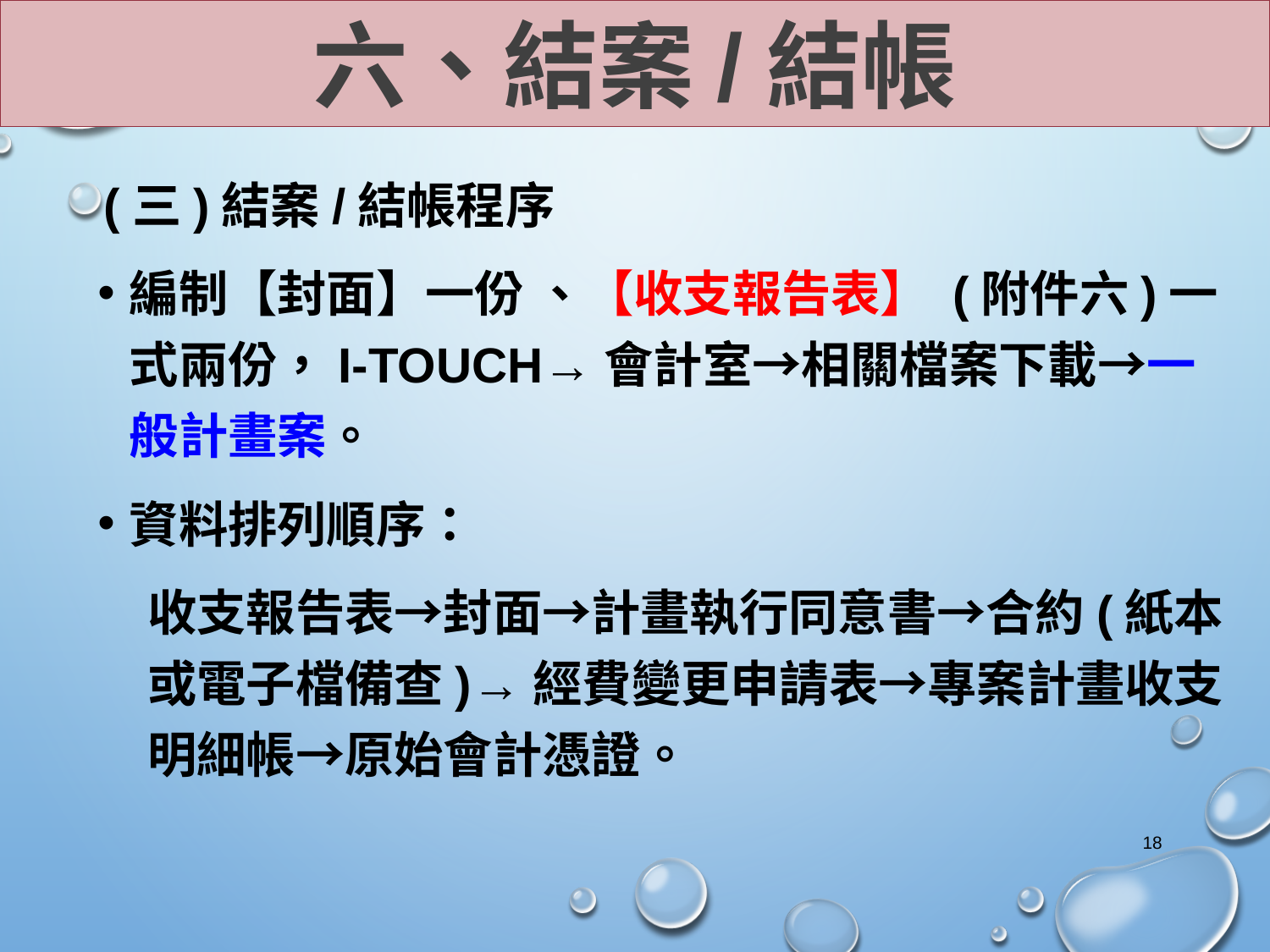

六、結案/結帳
(三)結案/結帳程序
編制【封面】一份 、【收支報告表】 (附件六)一式兩份，i-touch→會計室→相關檔案下載→一般計畫案。
資料排列順序：
收支報告表→封面→計畫執行同意書→合約(紙本或電子檔備查)→經費變更申請表→專案計畫收支明細帳→原始會計憑證。
18